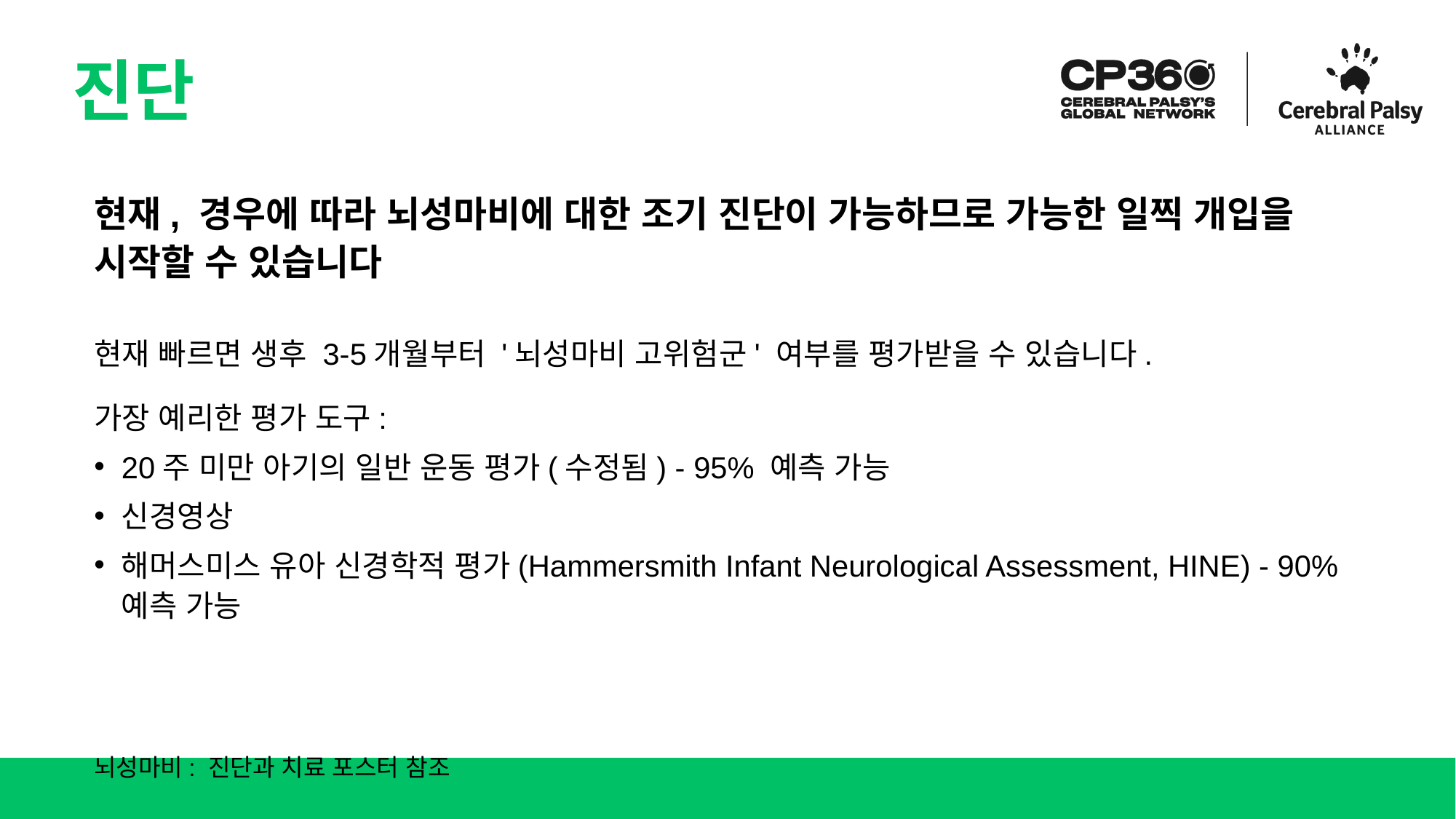

# 진단
현재, 경우에 따라 뇌성마비에 대한 조기 진단이 가능하므로 가능한 일찍 개입을 시작할 수 있습니다
현재 빠르면 생후 3-5개월부터 '뇌성마비 고위험군' 여부를 평가받을 수 있습니다.
가장 예리한 평가 도구:
20주 미만 아기의 일반 운동 평가(수정됨) - 95% 예측 가능
신경영상
해머스미스 유아 신경학적 평가(Hammersmith Infant Neurological Assessment, HINE) - 90% 예측 가능

뇌성마비: 진단과 치료 포스터 참조